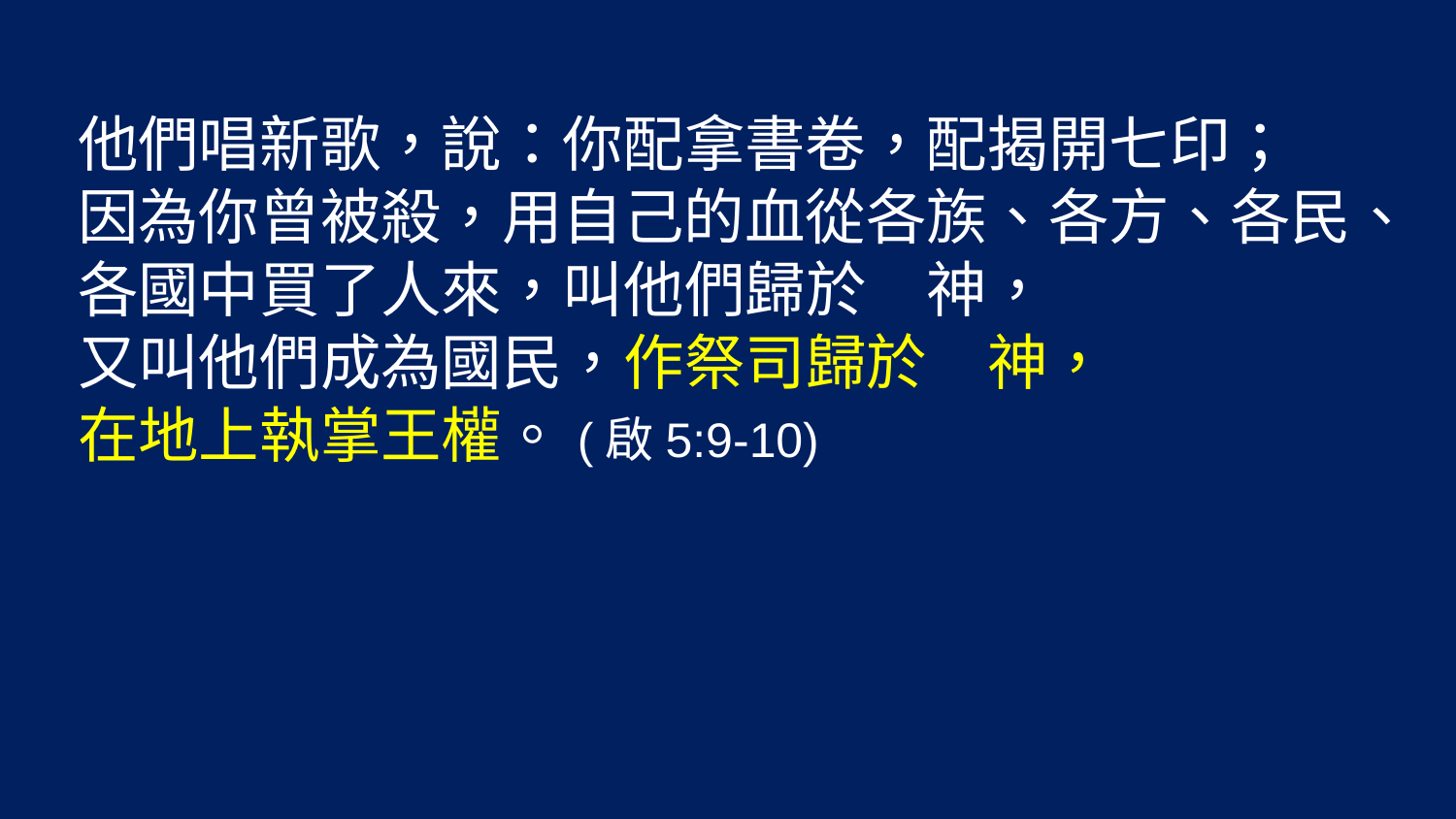

他們唱新歌，說：你配拿書卷，配揭開七印；
因為你曾被殺，用自己的血從各族、各方、各民、各國中買了人來，叫他們歸於　神，
又叫他們成為國民，作祭司歸於　神，
在地上執掌王權。(啟5:9-10)